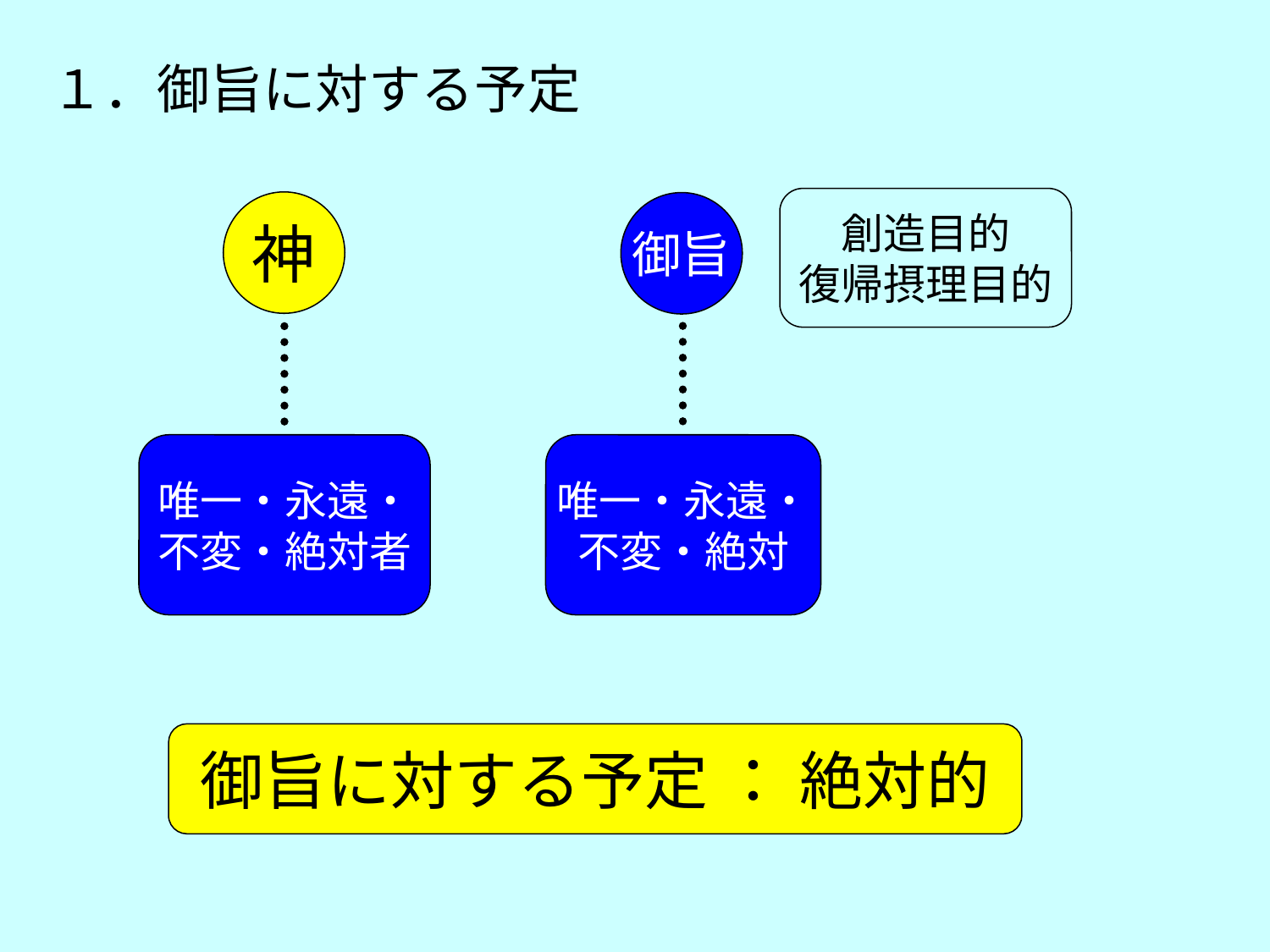

１．御旨に対する予定
創造目的
復帰摂理目的
神
御旨

唯一・永遠・
不変・絶対者
唯一・永遠・
不変・絶対
御旨に対する予定 ： 絶対的